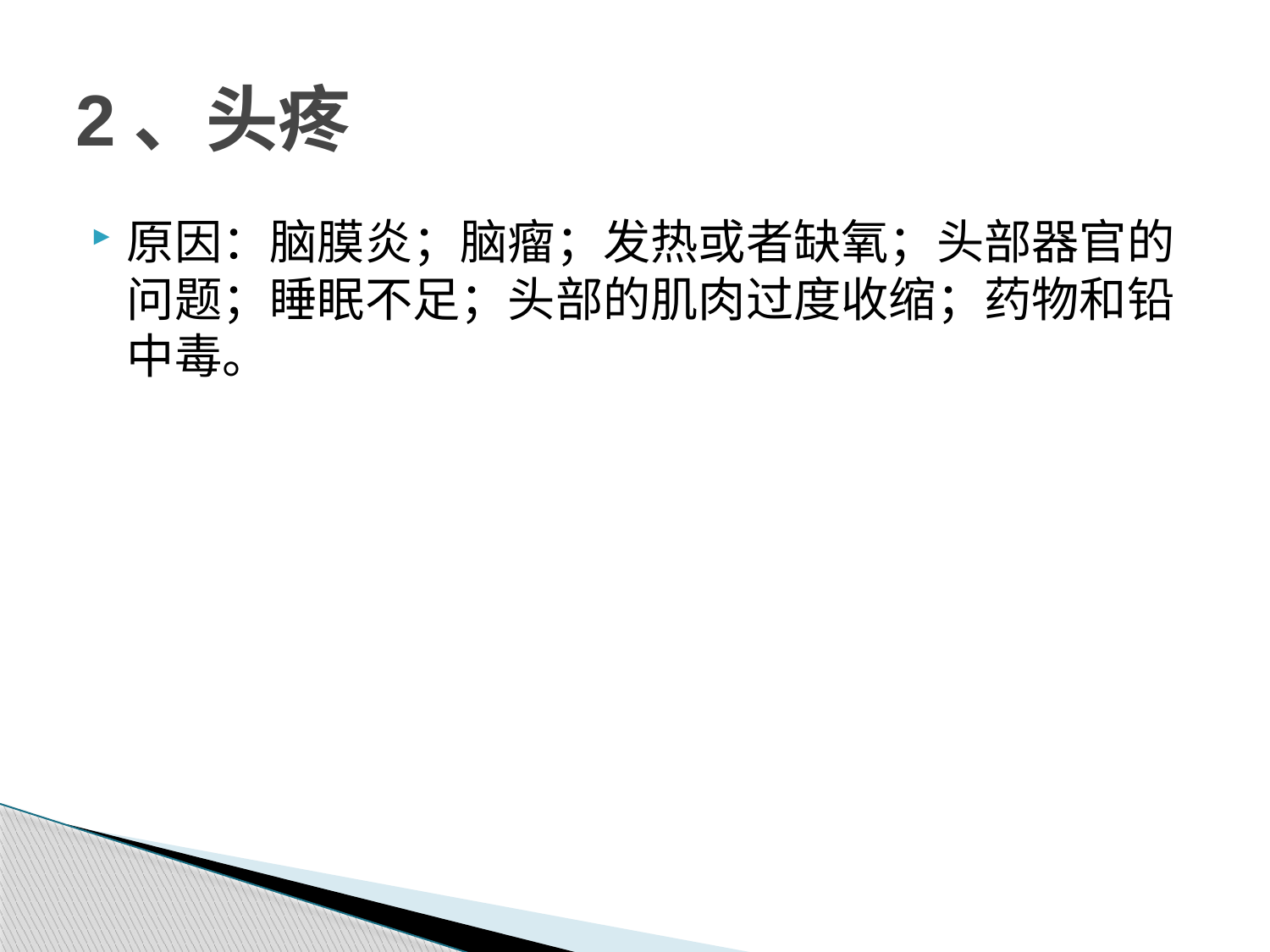

# 2、头疼
原因：脑膜炎；脑瘤；发热或者缺氧；头部器官的问题；睡眠不足；头部的肌肉过度收缩；药物和铅中毒。